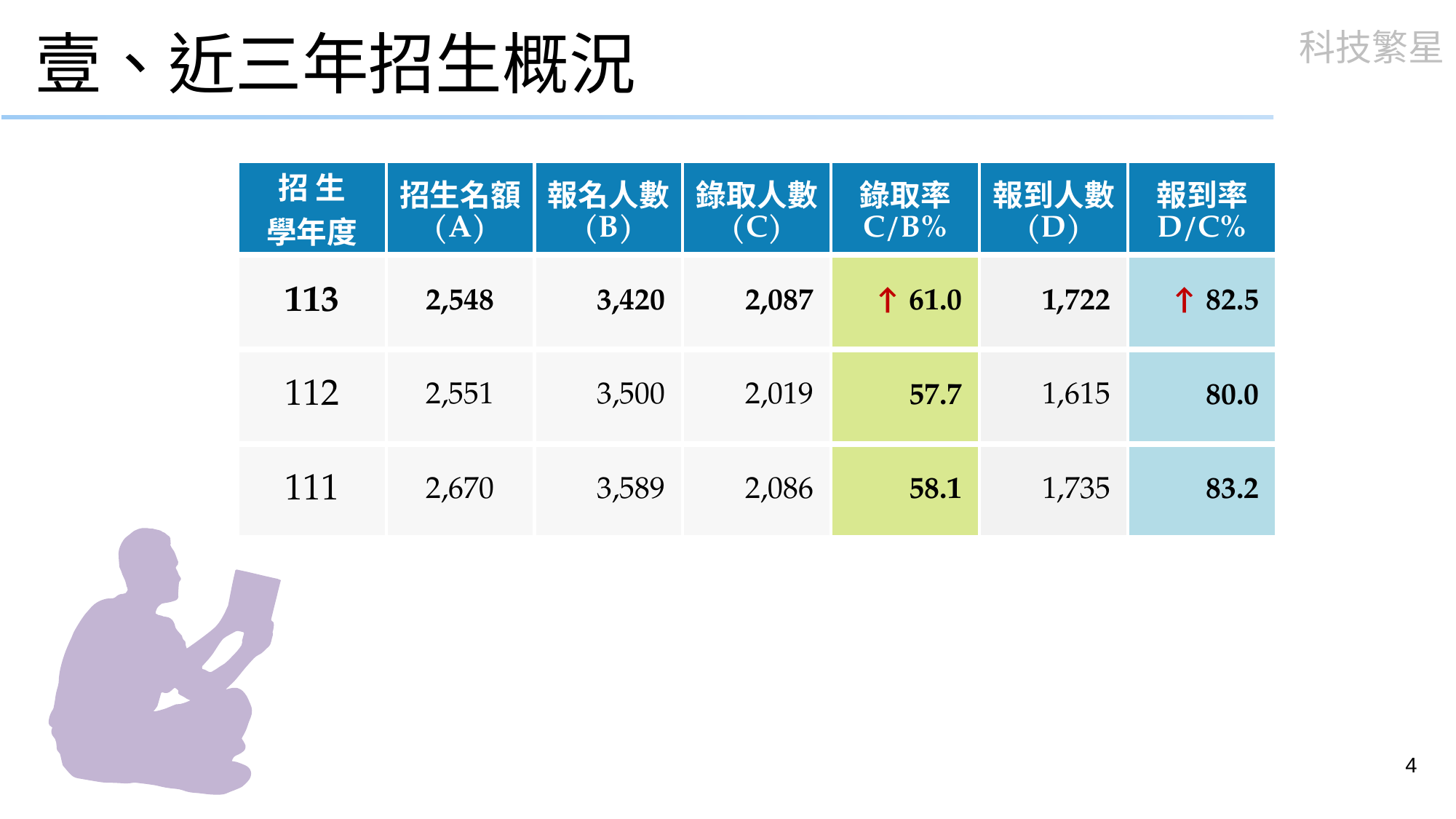

# 壹、近三年招生概況
| 招 生 學年度 | 招生名額 (A) | 報名人數 (B) | 錄取人數 (C) | 錄取率 C/B% | 報到人數 (D) | 報到率 D/C% |
| --- | --- | --- | --- | --- | --- | --- |
| 113 | 2,548 | 3,420 | 2,087 | ↑ 61.0 | 1,722 | ↑ 82.5 |
| 112 | 2,551 | 3,500 | 2,019 | 57.7 | 1,615 | 80.0 |
| 111 | 2,670 | 3,589 | 2,086 | 58.1 | 1,735 | 83.2 |

4